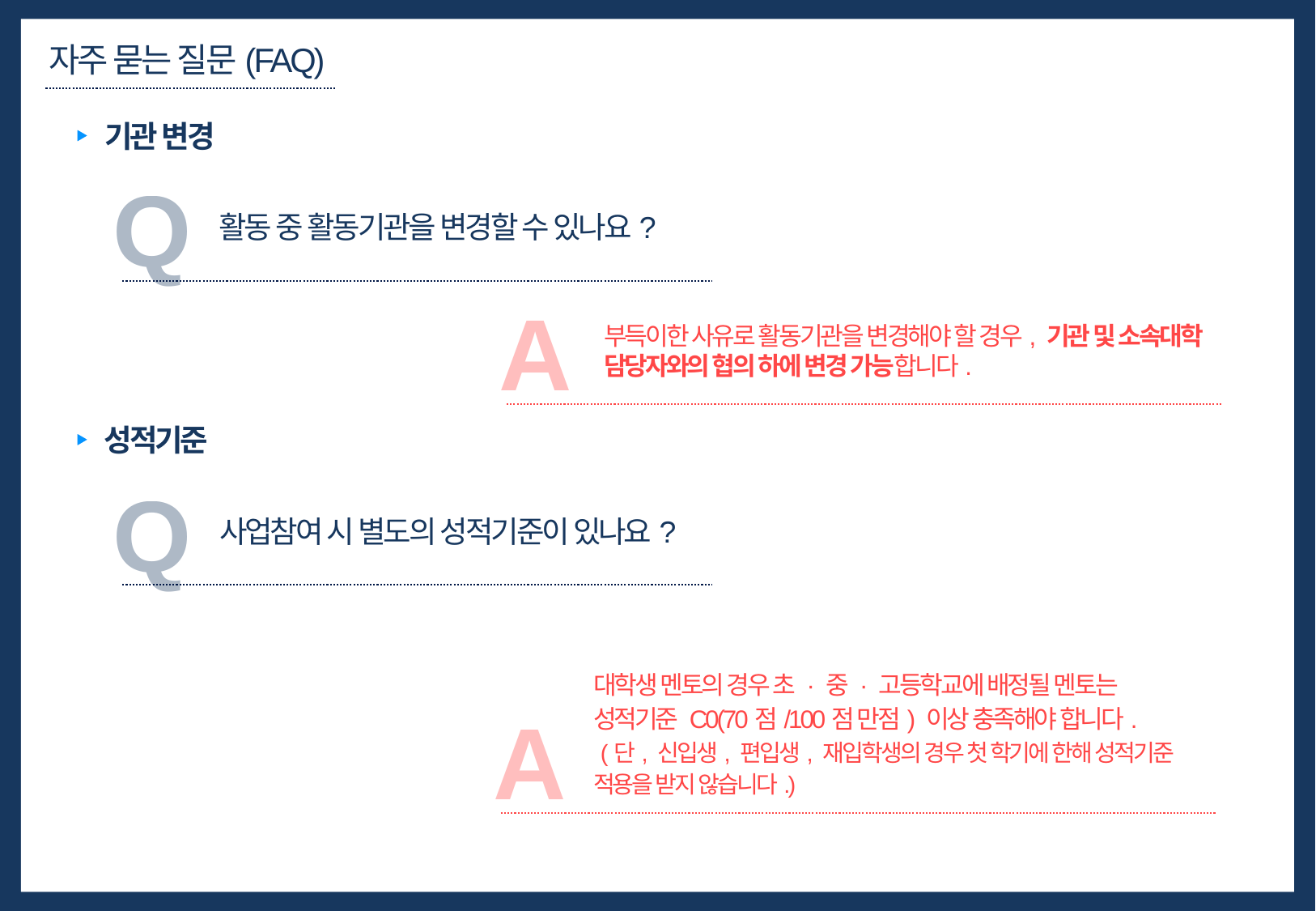

자주 묻는 질문(FAQ)
기관 변경

Q
활동 중 활동기관을 변경할 수 있나요?
A
부득이한 사유로 활동기관을 변경해야 할 경우, 기관 및 소속대학
담당자와의 협의 하에 변경 가능합니다.
성적기준

Q
사업참여 시 별도의 성적기준이 있나요?
대학생 멘토의 경우 초 · 중 · 고등학교에 배정될 멘토는
성적기준 C0(70점/100점 만점) 이상 충족해야 합니다.
 (단, 신입생, 편입생, 재입학생의 경우 첫 학기에 한해 성적기준 적용을 받지 않습니다.)
A